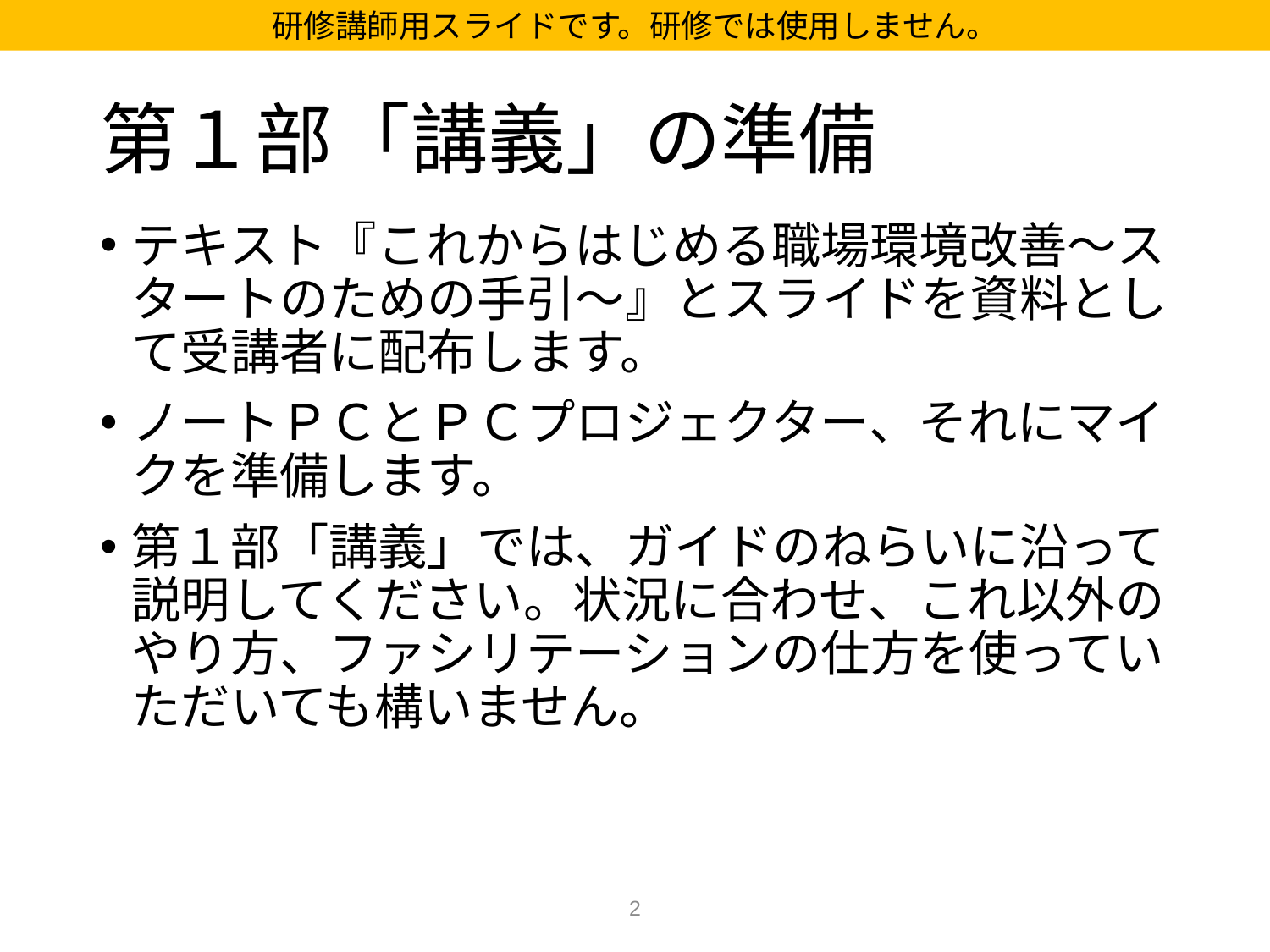

研修講師用スライドです。研修では使用しません。
# 第１部「講義」の準備
テキスト『これからはじめる職場環境改善～スタートのための手引～』とスライドを資料として受講者に配布します。
ノートＰＣとＰＣプロジェクター、それにマイクを準備します。
第１部「講義」では、ガイドのねらいに沿って説明してください。状況に合わせ、これ以外のやり方、ファシリテーションの仕方を使っていただいても構いません。

2